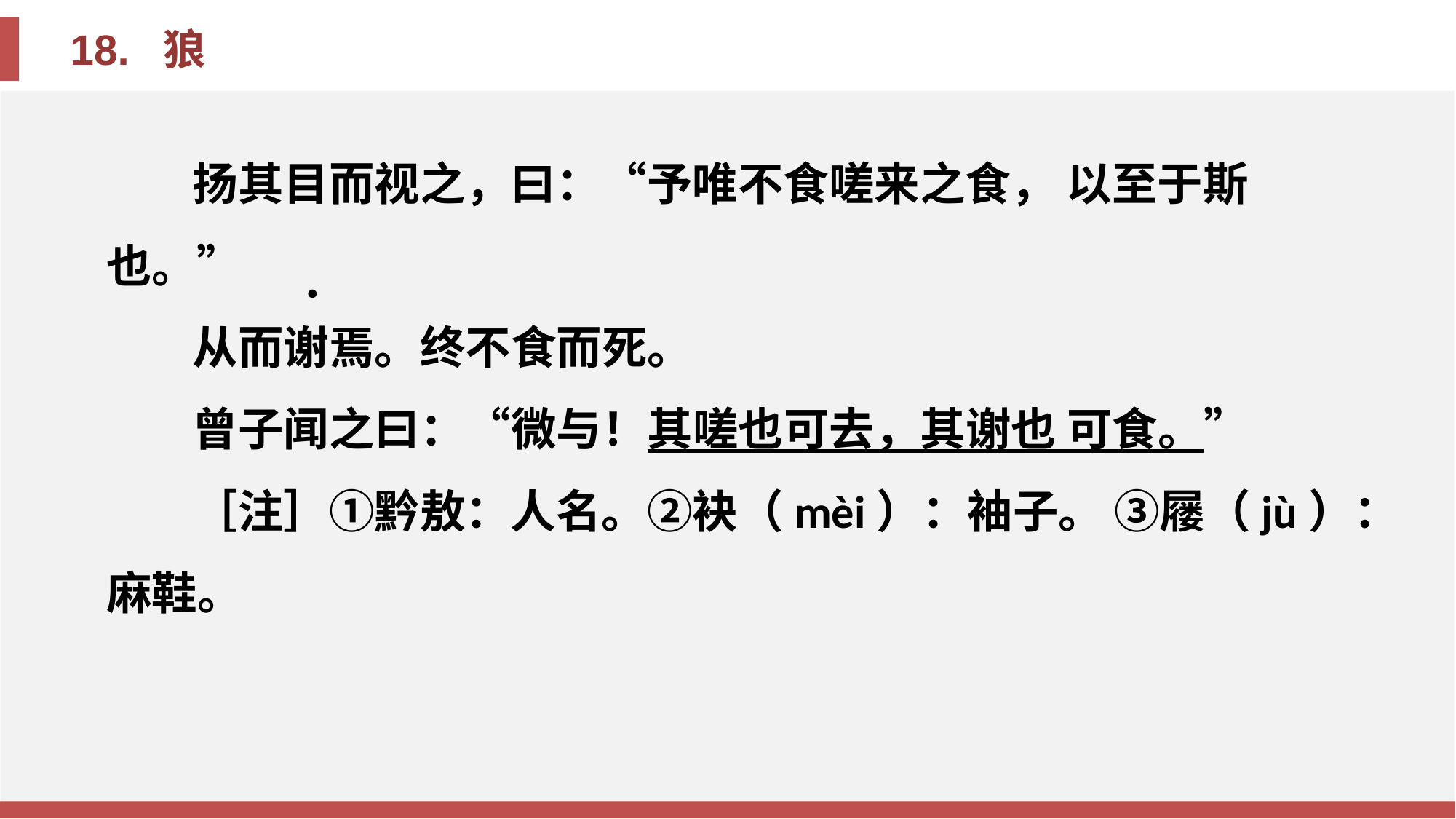

扬其目而视之，曰：“予唯不食嗟来之食， 以至于斯也。”
从而谢焉。终不食而死。
曾子闻之曰：“微与！其嗟也可去，其谢也 可食。”
［注］①黔敖：人名。②袂（mèi）：袖子。 ③屦（jù）：麻鞋。
·